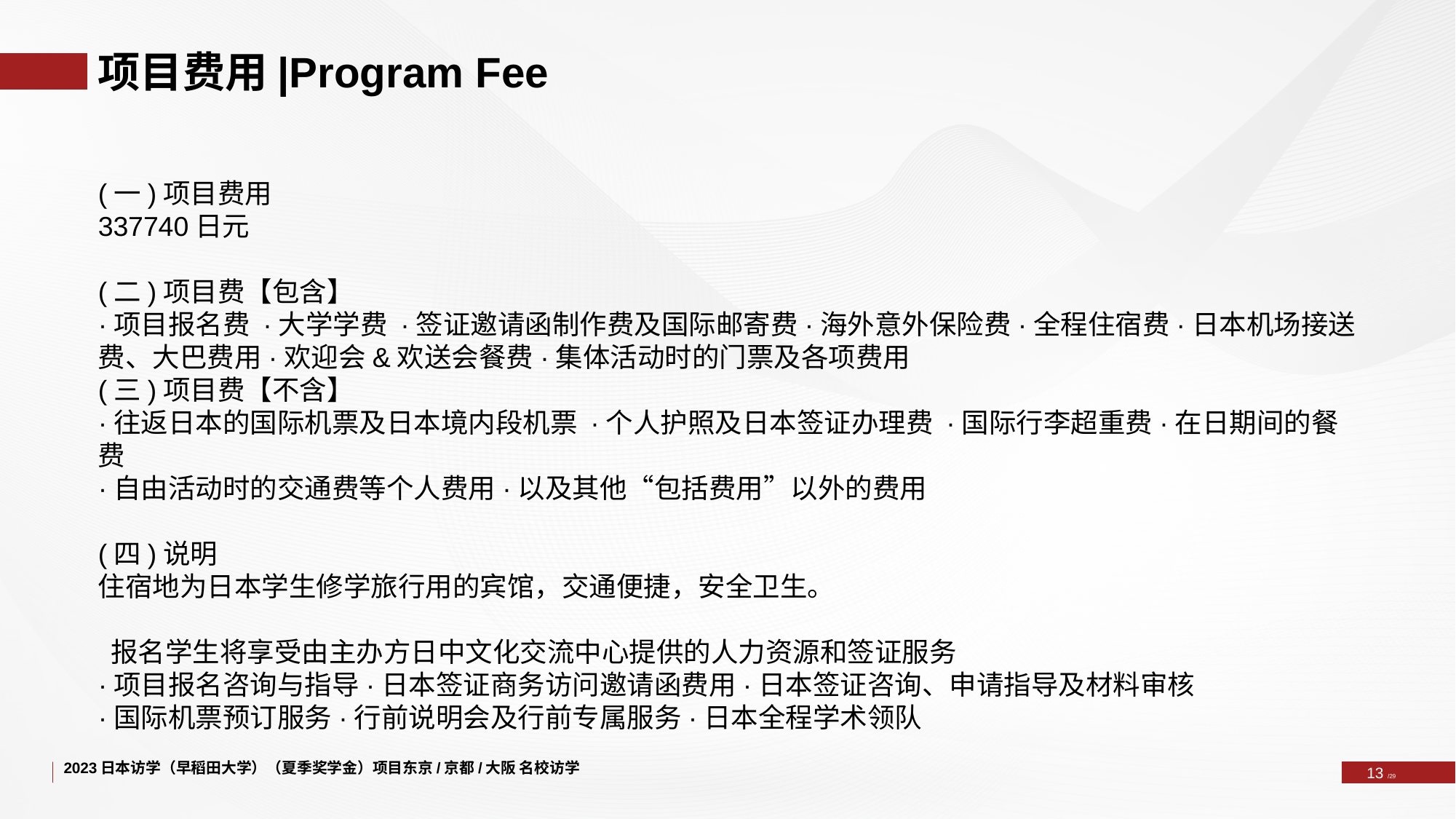

项目费用|Program Fee

(一)项目费用
337740日元

(二)项目费【包含】
·项目报名费 ·大学学费 ·签证邀请函制作费及国际邮寄费·海外意外保险费·全程住宿费·日本机场接送费、大巴费用·欢迎会&欢送会餐费·集体活动时的门票及各项费用
(三)项目费【不含】
·往返日本的国际机票及日本境内段机票 ·个人护照及日本签证办理费 ·国际行李超重费·在日期间的餐费
·自由活动时的交通费等个人费用·以及其他“包括费用”以外的费用

(四)说明
住宿地为日本学生修学旅行用的宾馆，交通便捷，安全卫生。

 报名学生将享受由主办方日中文化交流中心提供的人力资源和签证服务
·项目报名咨询与指导·日本签证商务访问邀请函费用·日本签证咨询、申请指导及材料审核
·国际机票预订服务·行前说明会及行前专属服务·日本全程学术领队
2023日本访学（早稻田大学）（夏季奖学金）项目东京/京都/大阪 名校访学

13 /29